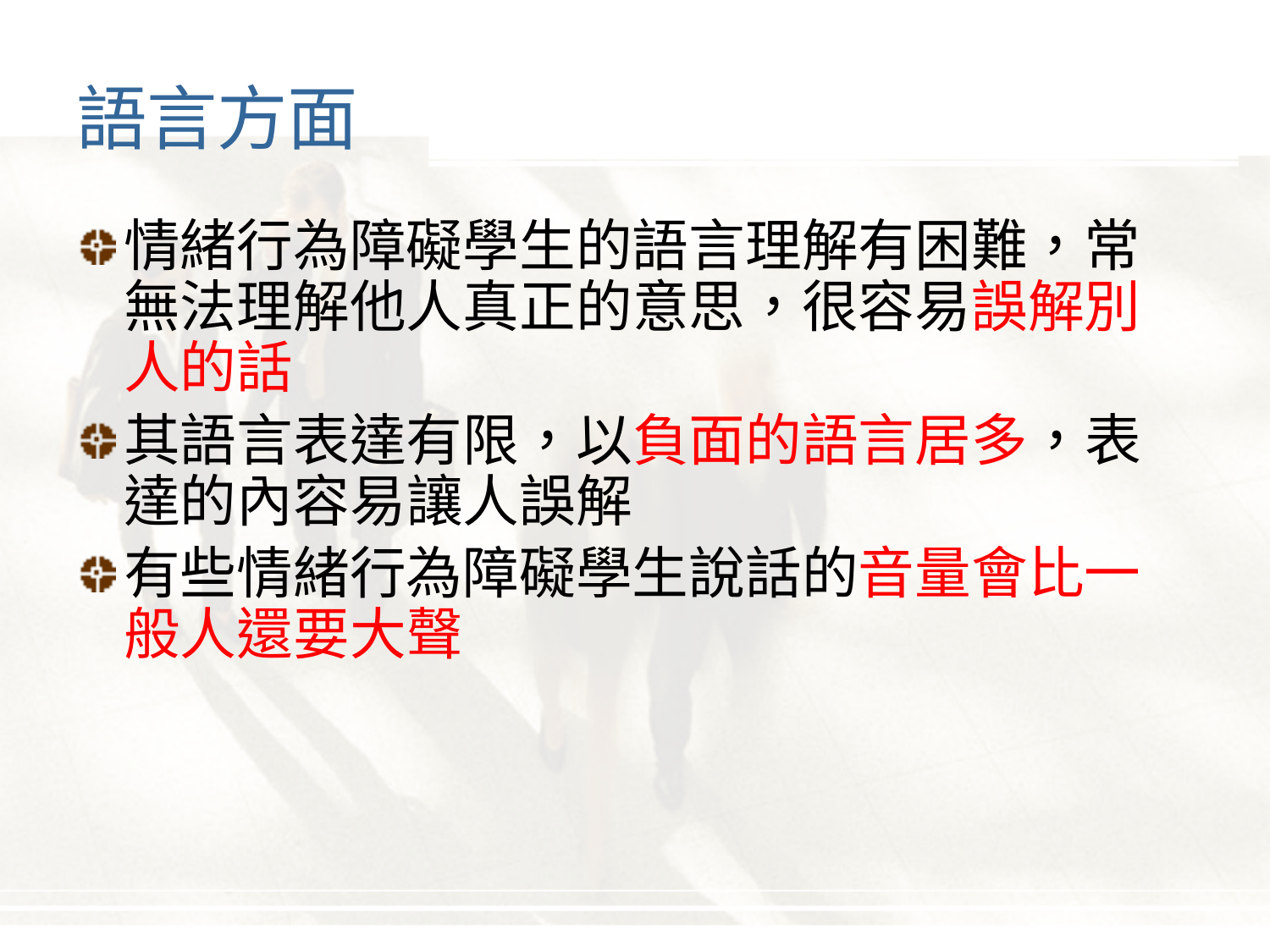

# 語言方面
情緒行為障礙學生的語言理解有困難，常無法理解他人真正的意思，很容易誤解別人的話
其語言表達有限，以負面的語言居多，表達的內容易讓人誤解
有些情緒行為障礙學生說話的音量會比一般人還要大聲